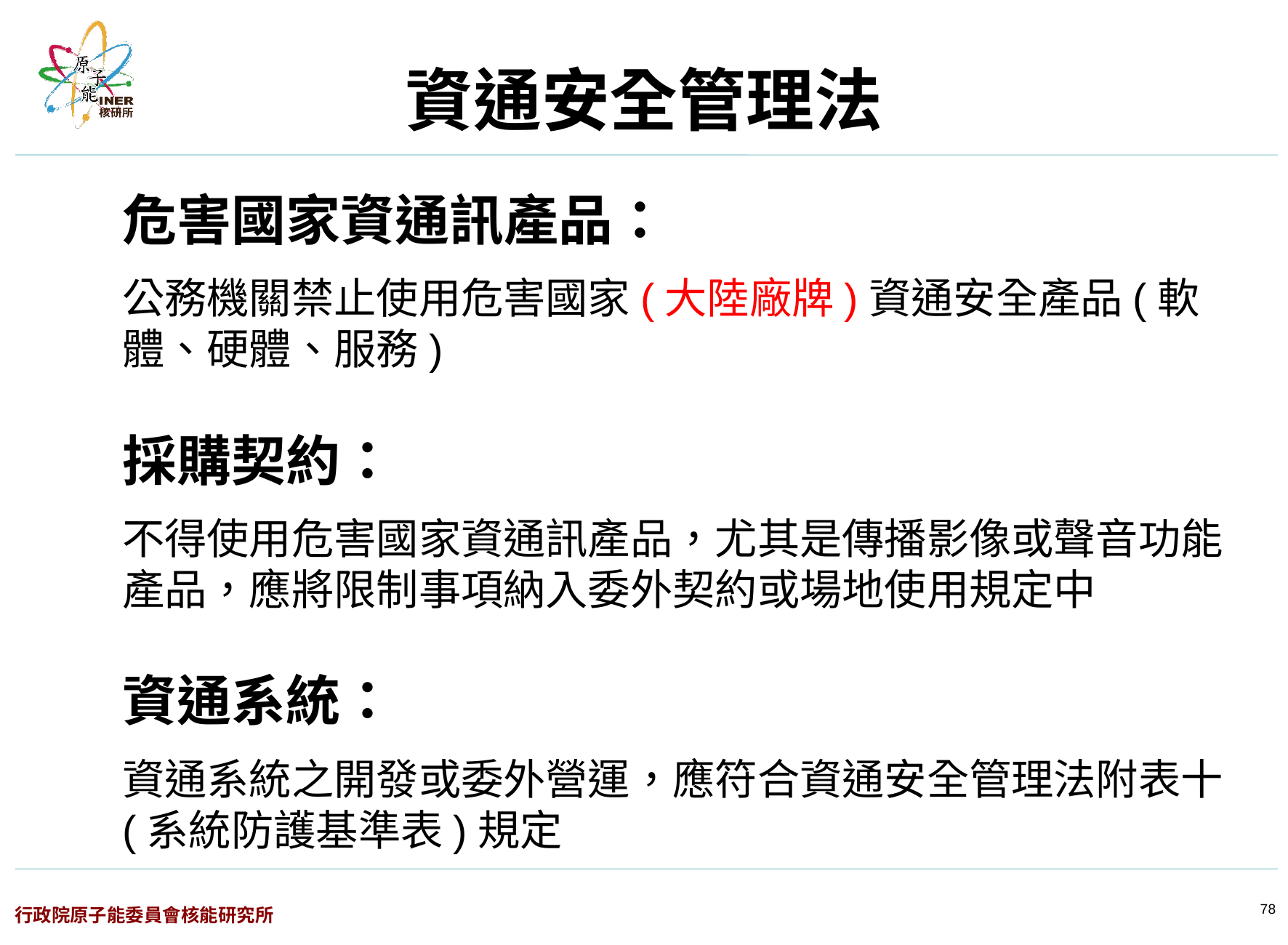

資通安全管理法
危害國家資通訊產品：
公務機關禁止使用危害國家(大陸廠牌)資通安全產品(軟體、硬體、服務)
採購契約：
不得使用危害國家資通訊產品，尤其是傳播影像或聲音功能產品，應將限制事項納入委外契約或場地使用規定中
資通系統：
資通系統之開發或委外營運，應符合資通安全管理法附表十(系統防護基準表)規定